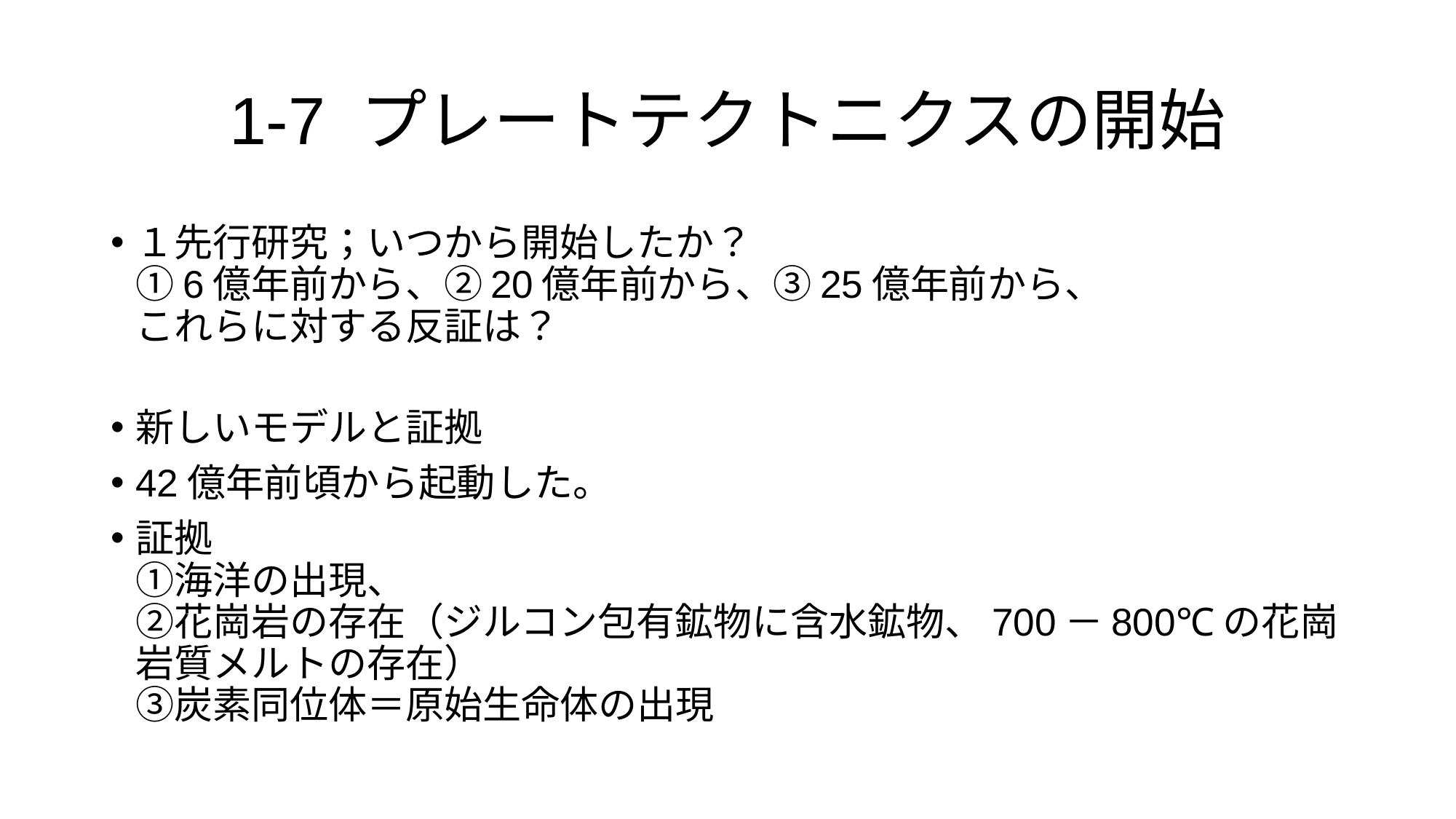

# 1-7 プレートテクトニクスの開始
１先行研究；いつから開始したか？
①6億年前から、②20億年前から、③25億年前から、
これらに対する反証は？
新しいモデルと証拠
42億年前頃から起動した。
証拠
①海洋の出現、
②花崗岩の存在（ジルコン包有鉱物に含水鉱物、700－800℃の花崗岩質メルトの存在）
③炭素同位体＝原始生命体の出現